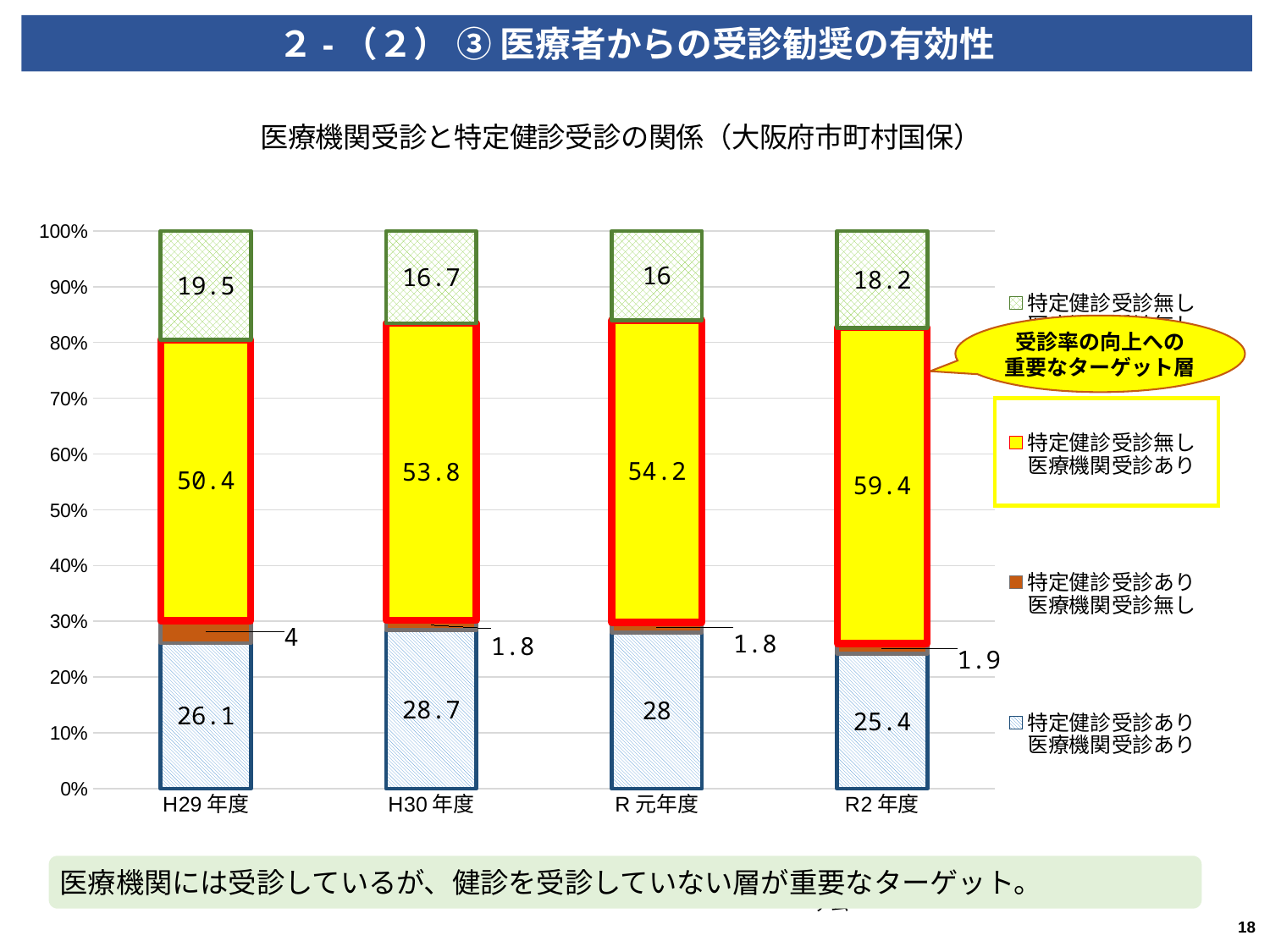

２-（２） ③ 医療者からの受診勧奨の有効性

### Chart: 医療機関受診と特定健診受診の関係（大阪府市町村国保）

| Category | 特定健診受診あり
医療機関受診あり | 特定健診受診あり
医療機関受診無し | 特定健診受診無し
医療機関受診あり | 特定健診受診無し
医療機関受診無し |
|---|---|---|---|---|
| H29年度 | 26.1 | 4.0 | 50.4 | 19.5 |
| H30年度 | 28.7 | 1.8 | 53.8 | 16.7 |
| R元年度 | 28.0 | 1.8 | 54.2 | 16.0 |
| R2年度 | 25.4 | 1.9 | 59.4 | 18.2 |
受診率の向上への
重要なターゲット層
医療機関には受診しているが、健診を受診していない層が重要なターゲット。
出典：国保データベース（KDB）システム
18